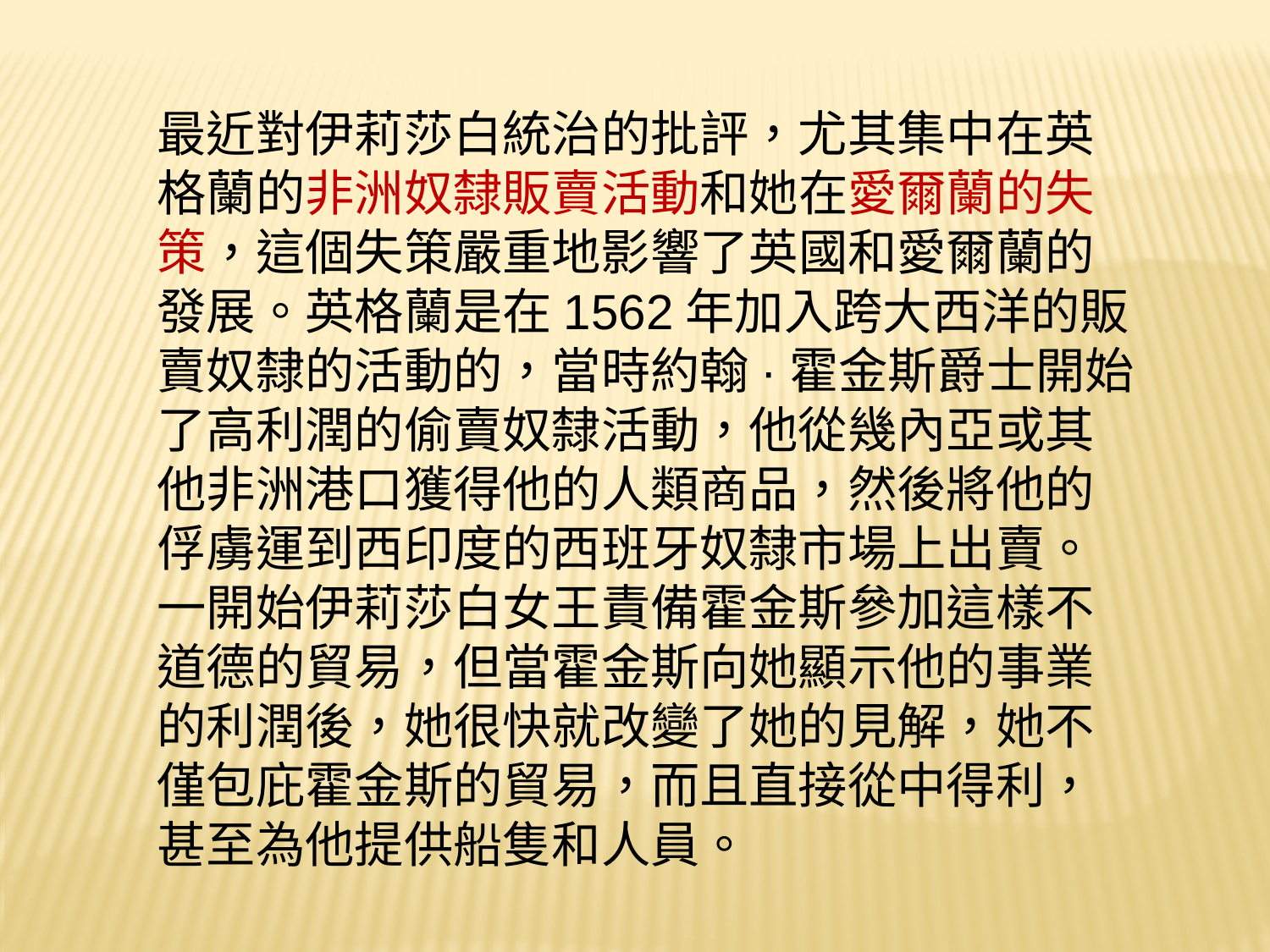

最近對伊莉莎白統治的批評，尤其集中在英格蘭的非洲奴隸販賣活動和她在愛爾蘭的失策，這個失策嚴重地影響了英國和愛爾蘭的發展。英格蘭是在1562年加入跨大西洋的販賣奴隸的活動的，當時約翰·霍金斯爵士開始了高利潤的偷賣奴隸活動，他從幾內亞或其他非洲港口獲得他的人類商品，然後將他的俘虜運到西印度的西班牙奴隸市場上出賣。一開始伊莉莎白女王責備霍金斯參加這樣不道德的貿易，但當霍金斯向她顯示他的事業的利潤後，她很快就改變了她的見解，她不僅包庇霍金斯的貿易，而且直接從中得利，甚至為他提供船隻和人員。